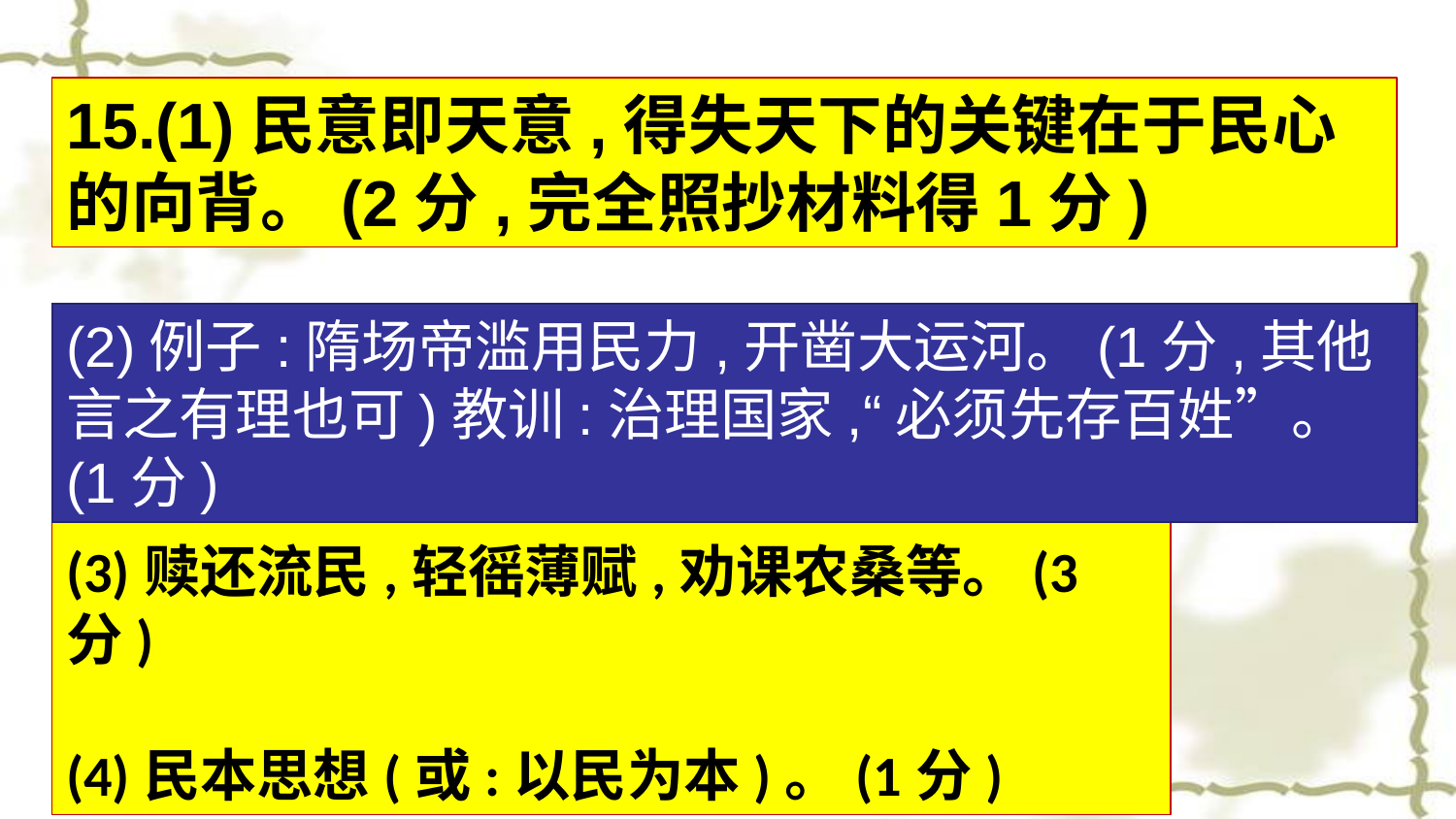

15.(1)民意即天意,得失天下的关键在于民心的向背。(2分,完全照抄材料得1分)
(2)例子:隋场帝滥用民力,开凿大运河。(1分,其他言之有理也可)教训:治理国家,“必须先存百姓”。(1分)

(3)赎还流民,轻徭薄赋,劝课农桑等。(3分)
(4)民本思想(或:以民为本)。(1分)